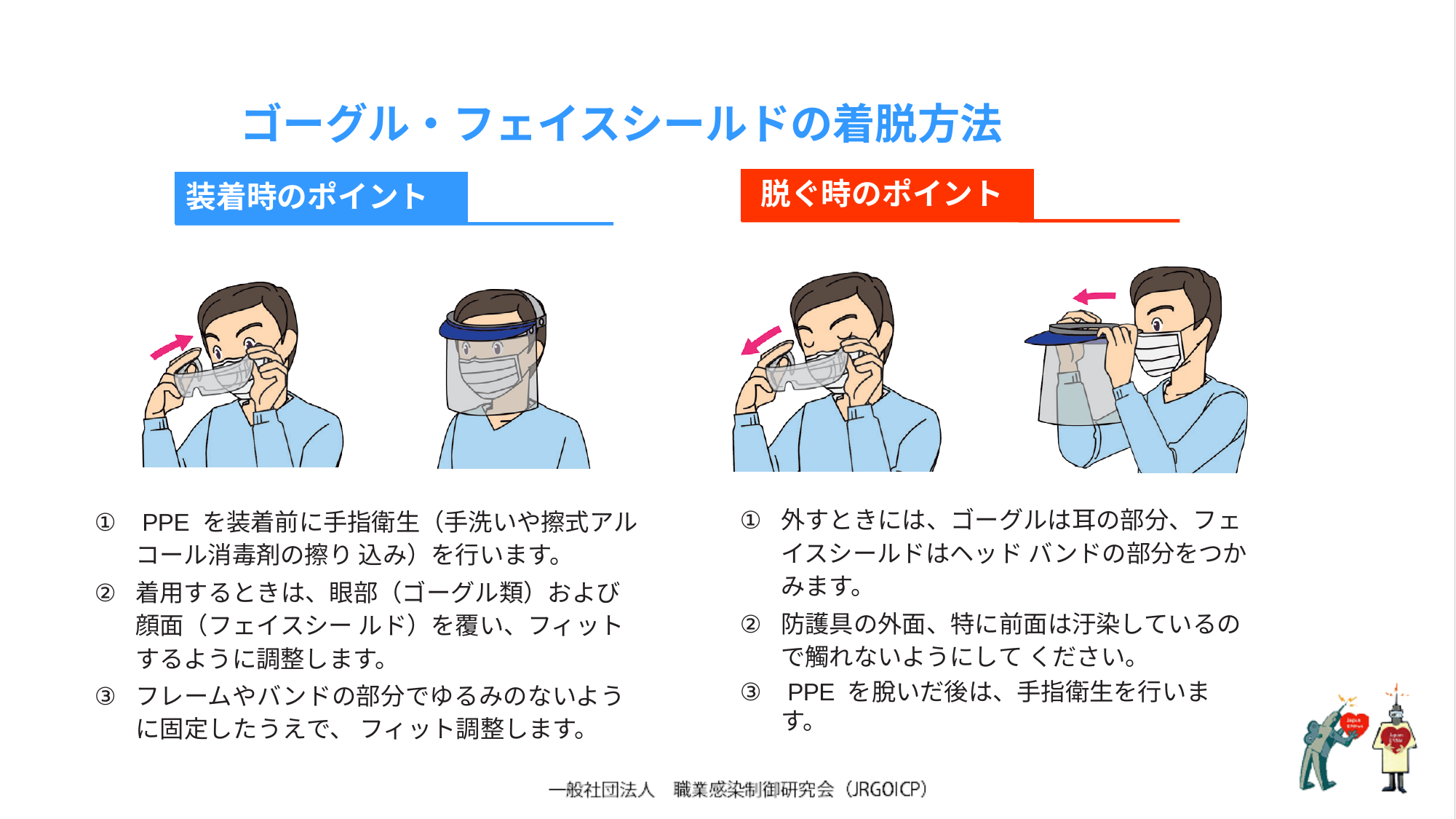

ゴーグル・フェイスシールドの着脱方法

脱ぐ時のポイント

装着時のポイント

外すときには、ゴーグルは耳の部分、フェイスシールドはヘッド バンドの部分をつかみます。
防護具の外面、特に前面は汙染しているので觸れないようにして ください。
 PPE を脫いだ後は、手指衛生を行います。
 PPE を装着前に手指衛生（手洗いや擦式アルコール消毒剤の擦り 込み）を行います。
着用するときは、眼部（ゴーグル類）および顔面（フェイスシー ルド）を覆い、フィットするように調整します。
フレームやバンドの部分でゆるみのないように固定したうえで、 フィット調整します。